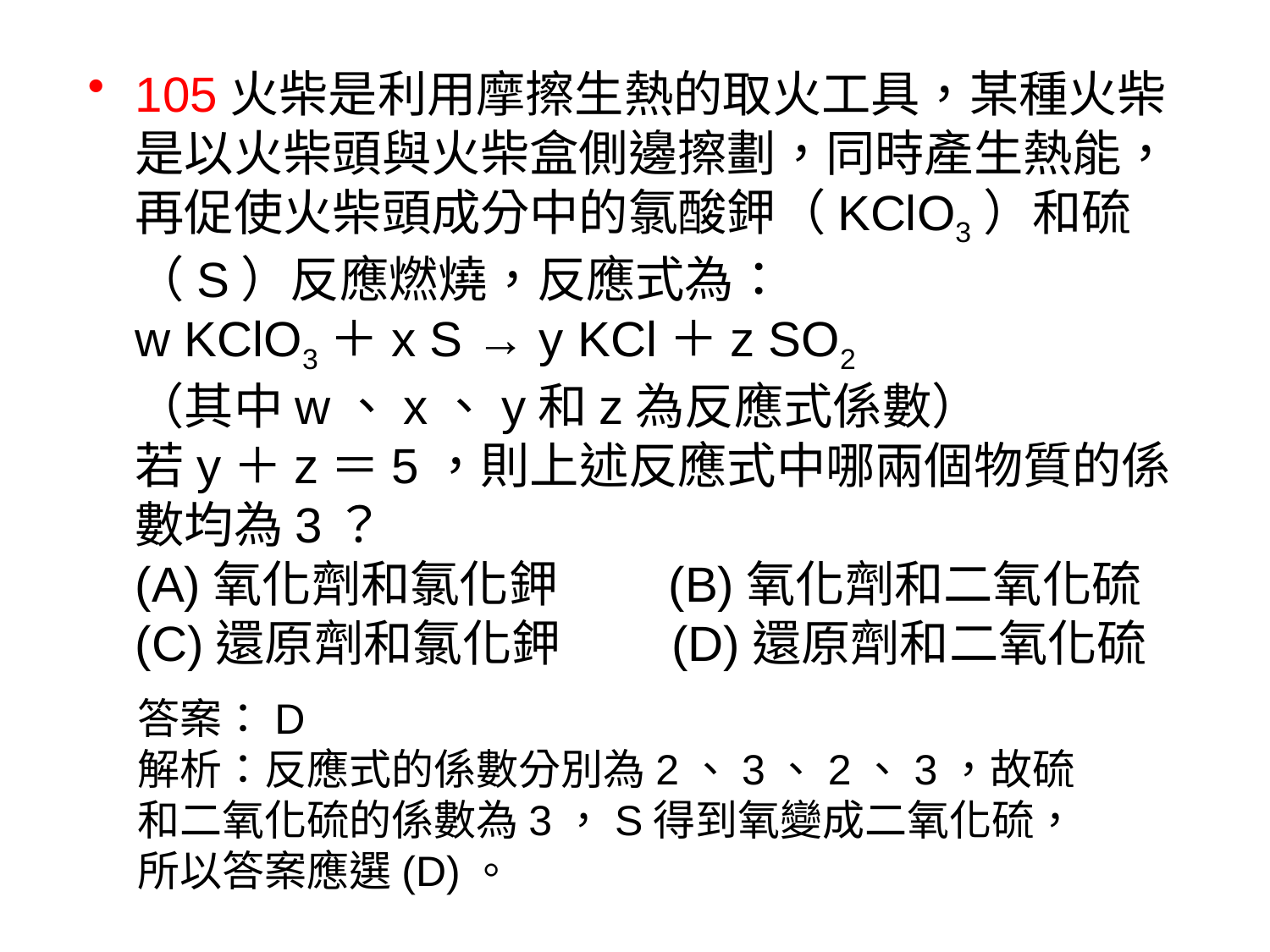

105火柴是利用摩擦生熱的取火工具，某種火柴是以火柴頭與火柴盒側邊擦劃，同時產生熱能，再促使火柴頭成分中的氯酸鉀（KClO3）和硫（S）反應燃燒，反應式為：
w KClO3＋x S → y KCl＋z SO2
（其中w、x、y和z為反應式係數）
若y＋z＝5，則上述反應式中哪兩個物質的係數均為3？
(A)氧化劑和氯化鉀　　(B)氧化劑和二氧化硫
(C)還原劑和氯化鉀　　(D)還原劑和二氧化硫
答案：D
解析：反應式的係數分別為2、3、2、3，故硫和二氧化硫的係數為3，S得到氧變成二氧化硫，所以答案應選(D)。